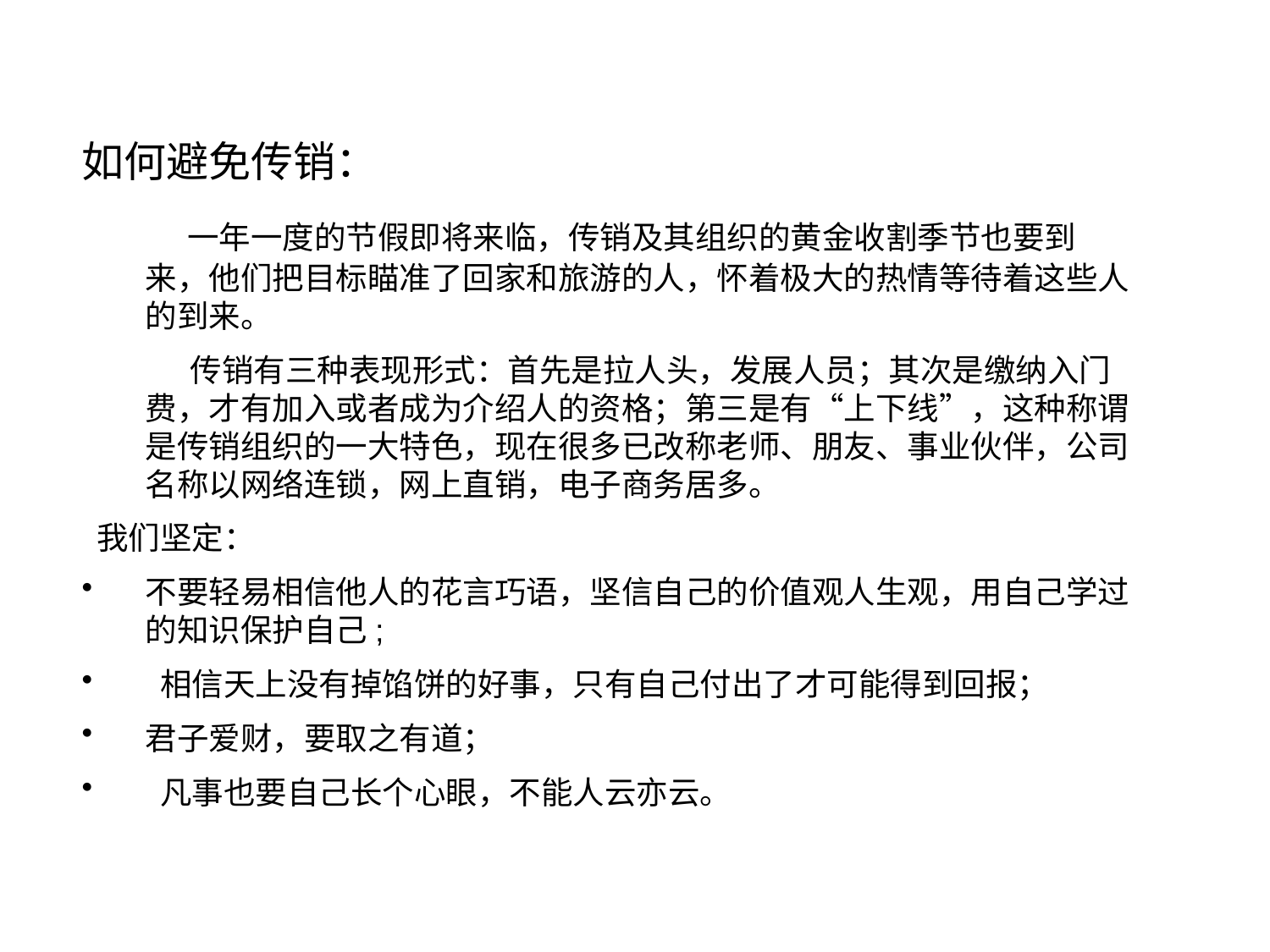

如何避免传销：
          一年一度的节假即将来临，传销及其组织的黄金收割季节也要到来，他们把目标瞄准了回家和旅游的人，怀着极大的热情等待着这些人的到来。
              传销有三种表现形式：首先是拉人头，发展人员；其次是缴纳入门费，才有加入或者成为介绍人的资格；第三是有“上下线”，这种称谓是传销组织的一大特色，现在很多已改称老师、朋友、事业伙伴，公司名称以网络连锁，网上直销，电子商务居多。
 我们坚定：
不要轻易相信他人的花言巧语，坚信自己的价值观人生观，用自己学过的知识保护自己;
 相信天上没有掉馅饼的好事，只有自己付出了才可能得到回报；
君子爱财，要取之有道；
 凡事也要自己长个心眼，不能人云亦云。